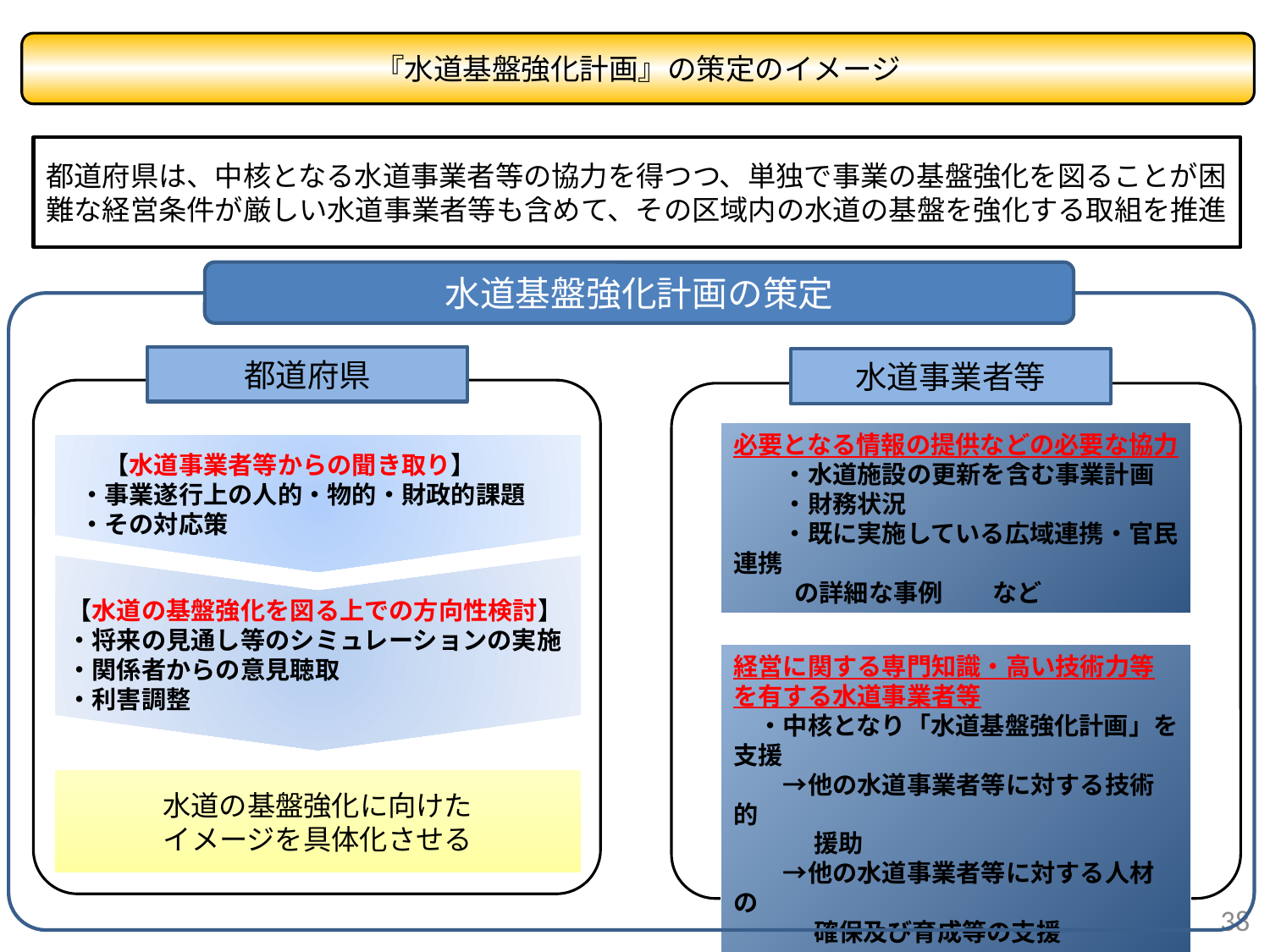

『水道基盤強化計画』の策定のイメージ
都道府県は、中核となる水道事業者等の協力を得つつ、単独で事業の基盤強化を図ることが困難な経営条件が厳しい水道事業者等も含めて、その区域内の水道の基盤を強化する取組を推進

水道基盤強化計画の策定

都道府県
水道事業者等

必要となる情報の提供などの必要な協力
　　・水道施設の更新を含む事業計画
　　・財務状況
　　・既に実施している広域連携・官民連携
　　  の詳細な事例　　など
　【水道事業者等からの聞き取り】
・事業遂行上の人的・物的・財政的課題
・その対応策
【水道の基盤強化を図る上での方向性検討】
・将来の見通し等のシミュレーションの実施
・関係者からの意見聴取
・利害調整
経営に関する専門知識・高い技術力等を有する水道事業者等
　・中核となり「水道基盤強化計画」を支援
　　→他の水道事業者等に対する技術的
　　　 援助
　　→他の水道事業者等に対する人材の
　　　 確保及び育成等の支援
水道の基盤強化に向けた
イメージを具体化させる
38